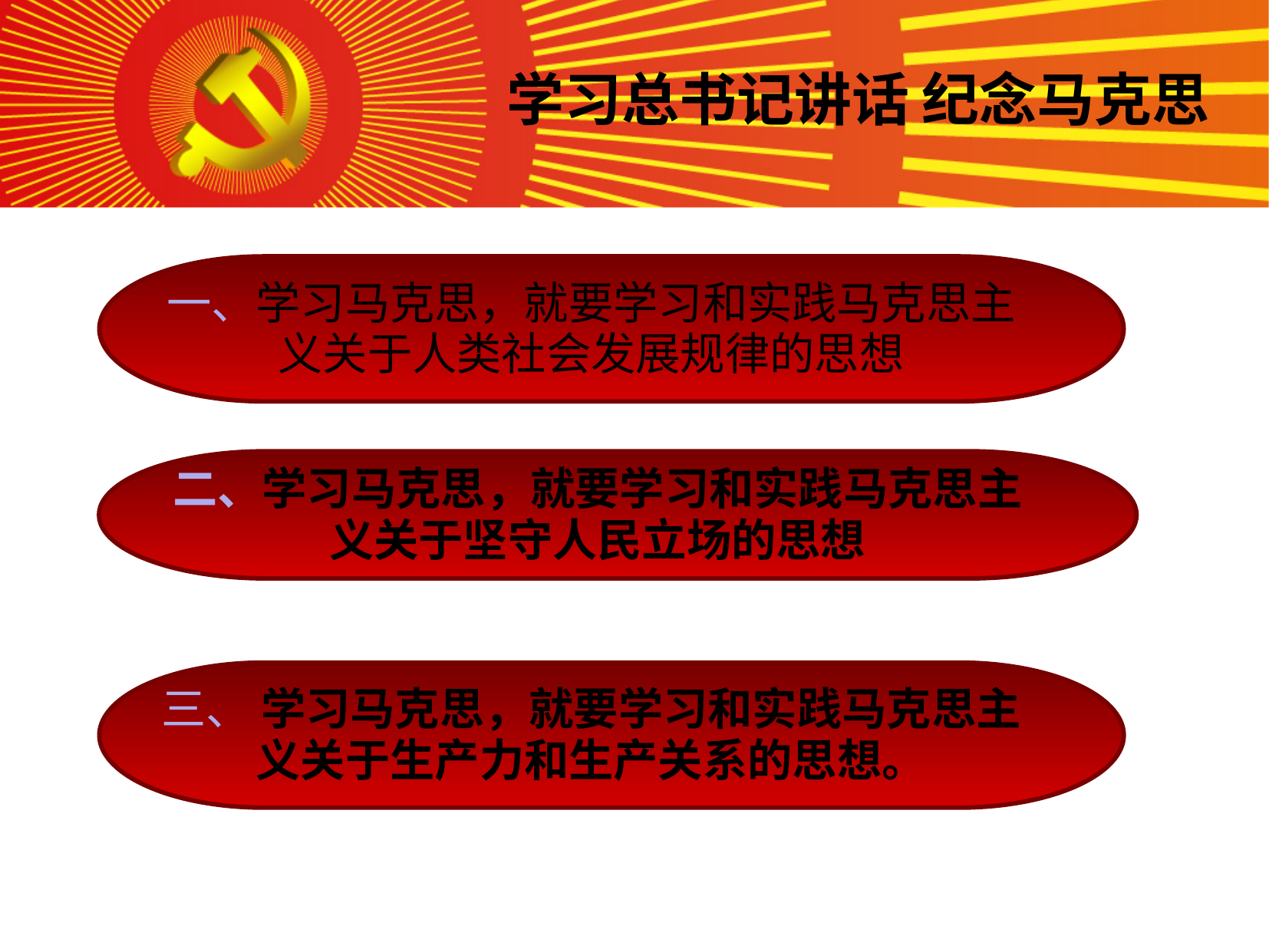

学习总书记讲话 纪念马克思
一、学习马克思，就要学习和实践马克思主义关于人类社会发展规律的思想
二、学习马克思，就要学习和实践马克思主义关于坚守人民立场的思想
三、 学习马克思，就要学习和实践马克思主义关于生产力和生产关系的思想。